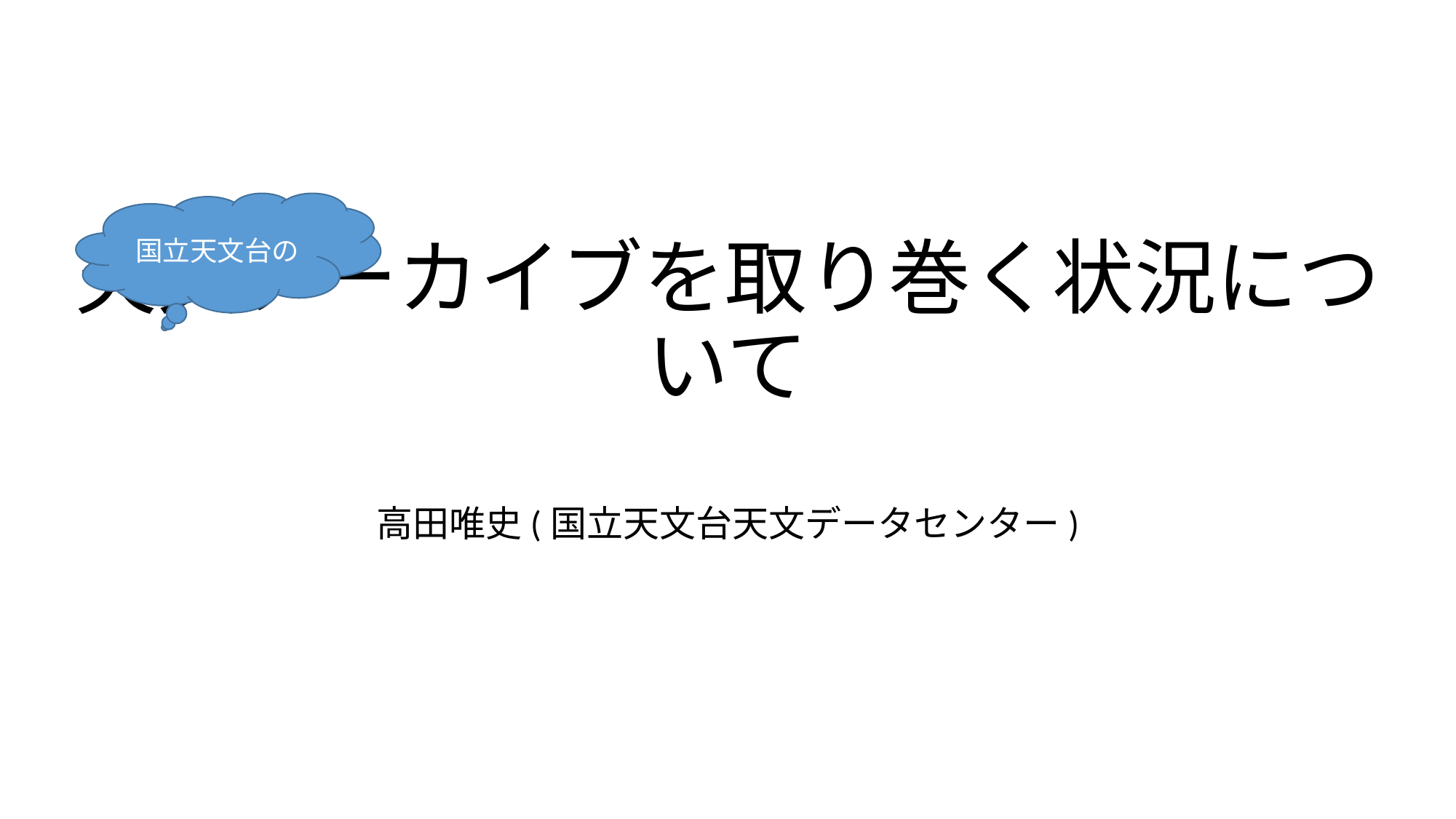

# 天文アーカイブを取り巻く状況について
国立天文台の
高田唯史(国立天文台天文データセンター)